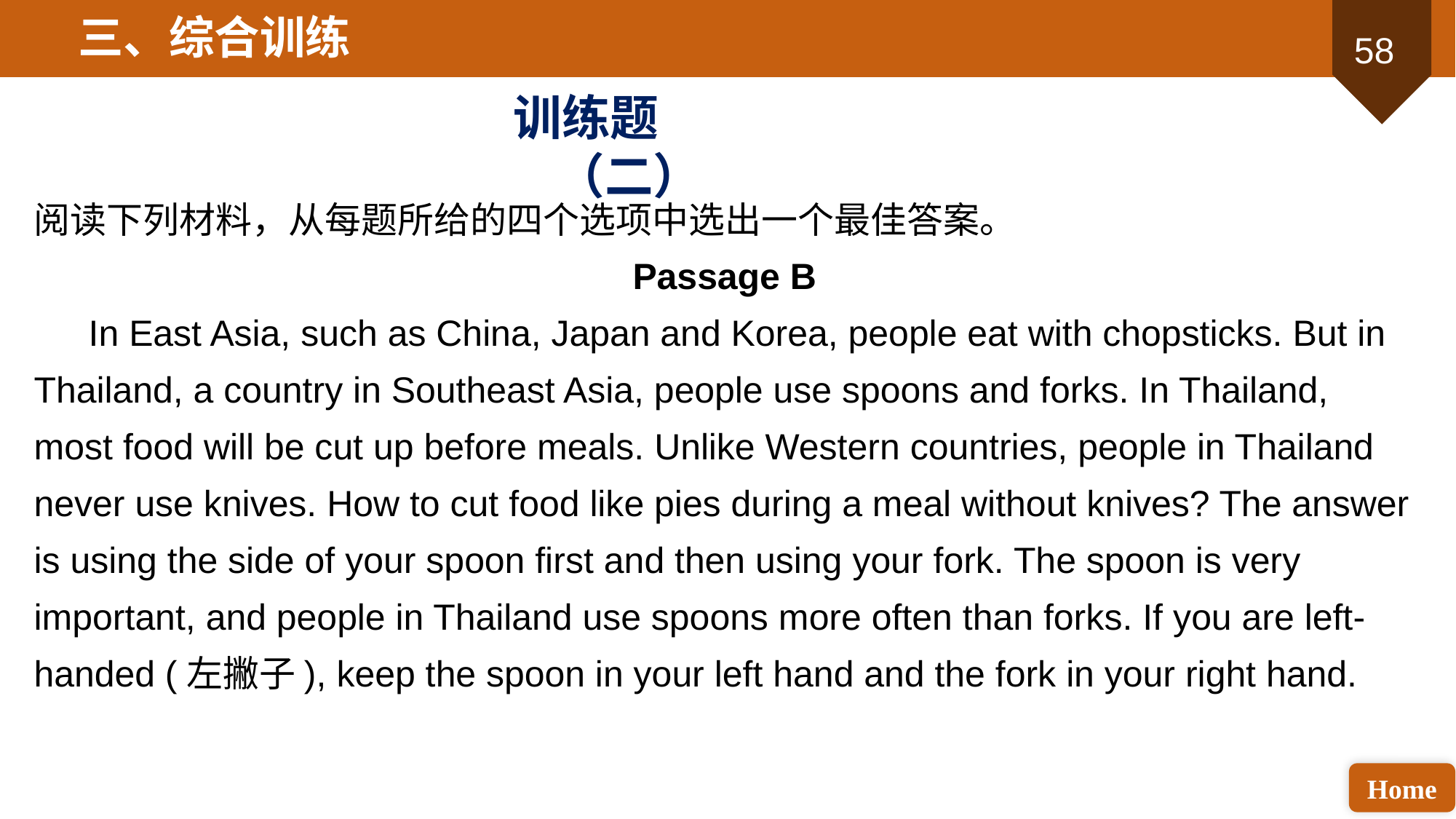

三、综合训练
训练题（二）
阅读下列材料，从每题所给的四个选项中选出一个最佳答案。
Passage B
In East Asia, such as China, Japan and Korea, people eat with chopsticks. But in Thailand, a country in Southeast Asia, people use spoons and forks. In Thailand, most food will be cut up before meals. Unlike Western countries, people in Thailand never use knives. How to cut food like pies during a meal without knives? The answer is using the side of your spoon first and then using your fork. The spoon is very important, and people in Thailand use spoons more often than forks. If you are left-handed (左撇子), keep the spoon in your left hand and the fork in your right hand.